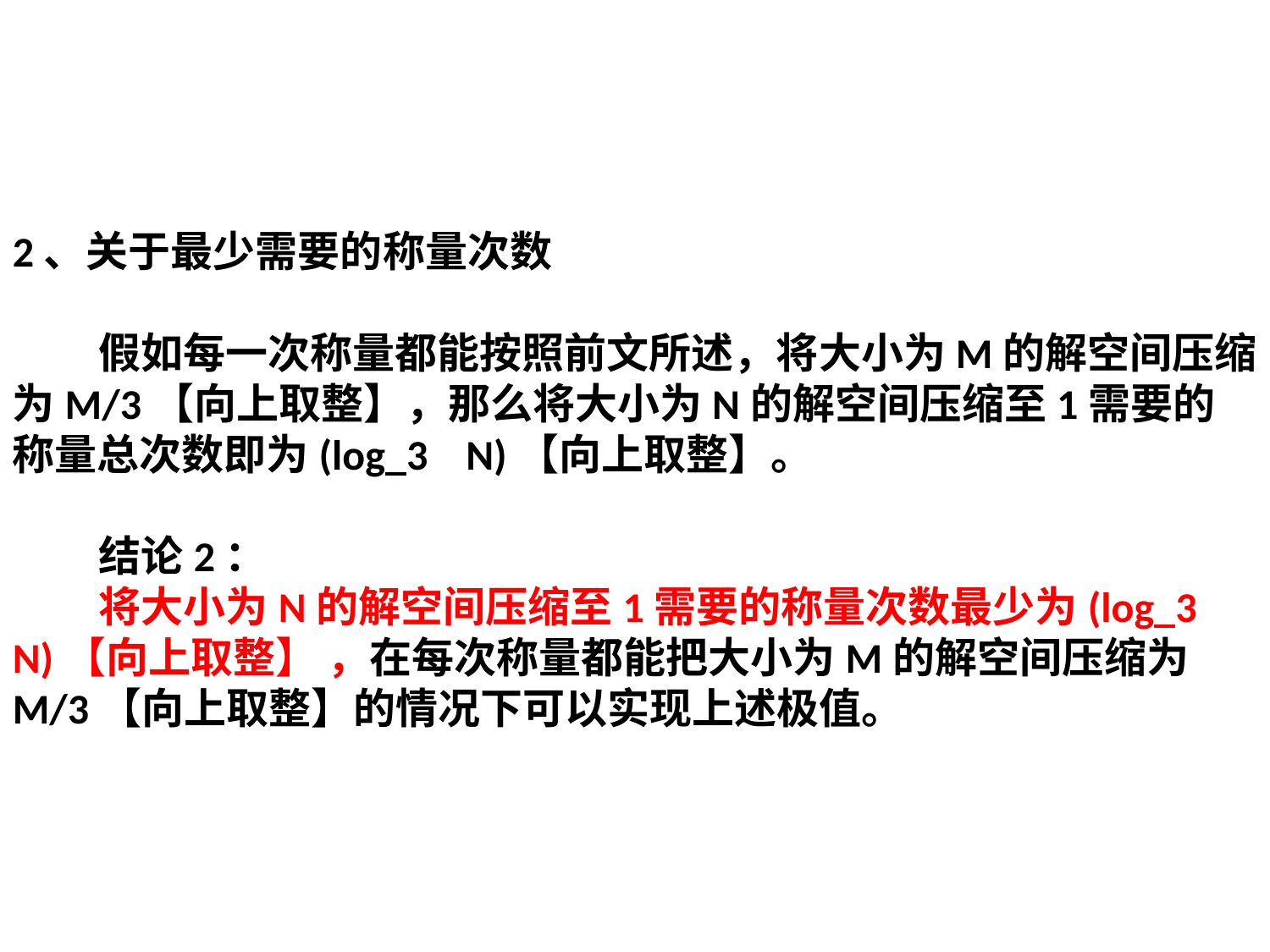

2、关于最少需要的称量次数

        假如每一次称量都能按照前文所述，将大小为M的解空间压缩为M/3【向上取整】，那么将大小为N的解空间压缩至1需要的称量总次数即为(log_3    N)【向上取整】。

        结论2：
        将大小为N的解空间压缩至1需要的称量次数最少为(log_3    N)【向上取整】 ，在每次称量都能把大小为M的解空间压缩为M/3【向上取整】的情况下可以实现上述极值。